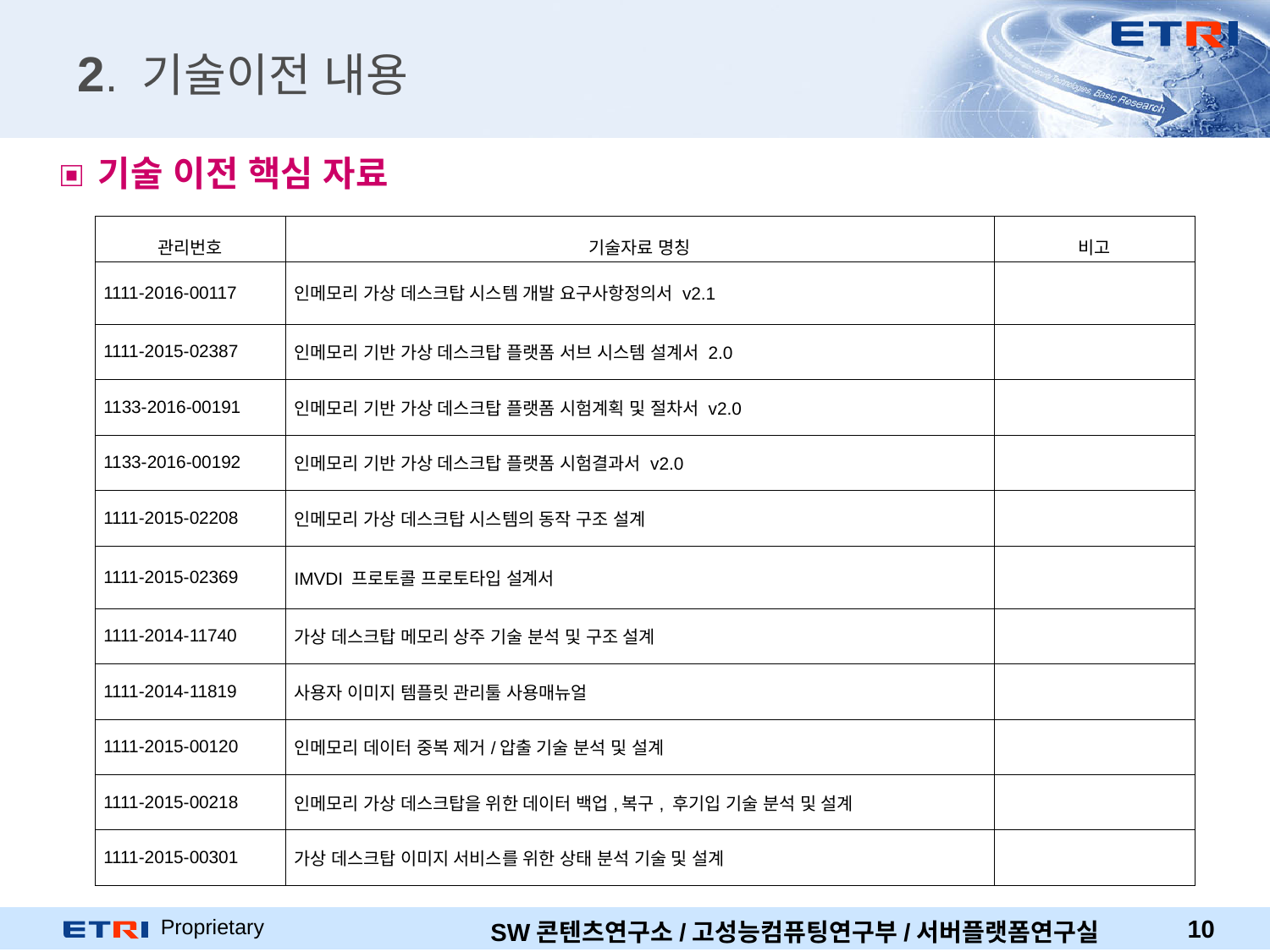

# 2. 기술이전 내용
기술 이전 핵심 자료
| 관리번호 | 기술자료 명칭 | 비고 |
| --- | --- | --- |
| 1111-2016-00117 | 인메모리 가상 데스크탑 시스템 개발 요구사항정의서 v2.1 |  |
| 1111-2015-02387 | 인메모리 기반 가상 데스크탑 플랫폼 서브 시스템 설계서 2.0 |  |
| 1133-2016-00191 | 인메모리 기반 가상 데스크탑 플랫폼 시험계획 및 절차서 v2.0 |  |
| 1133-2016-00192 | 인메모리 기반 가상 데스크탑 플랫폼 시험결과서 v2.0 |  |
| 1111-2015-02208 | 인메모리 가상 데스크탑 시스템의 동작 구조 설계 |  |
| 1111-2015-02369 | IMVDI 프로토콜 프로토타입 설계서 |  |
| 1111-2014-11740 | 가상 데스크탑 메모리 상주 기술 분석 및 구조 설계 |  |
| 1111-2014-11819 | 사용자 이미지 템플릿 관리툴 사용매뉴얼 |  |
| 1111-2015-00120 | 인메모리 데이터 중복 제거/압출 기술 분석 및 설계 |  |
| 1111-2015-00218 | 인메모리 가상 데스크탑을 위한 데이터 백업,복구, 후기입 기술 분석 및 설계 |  |
| 1111-2015-00301 | 가상 데스크탑 이미지 서비스를 위한 상태 분석 기술 및 설계 |  |

10